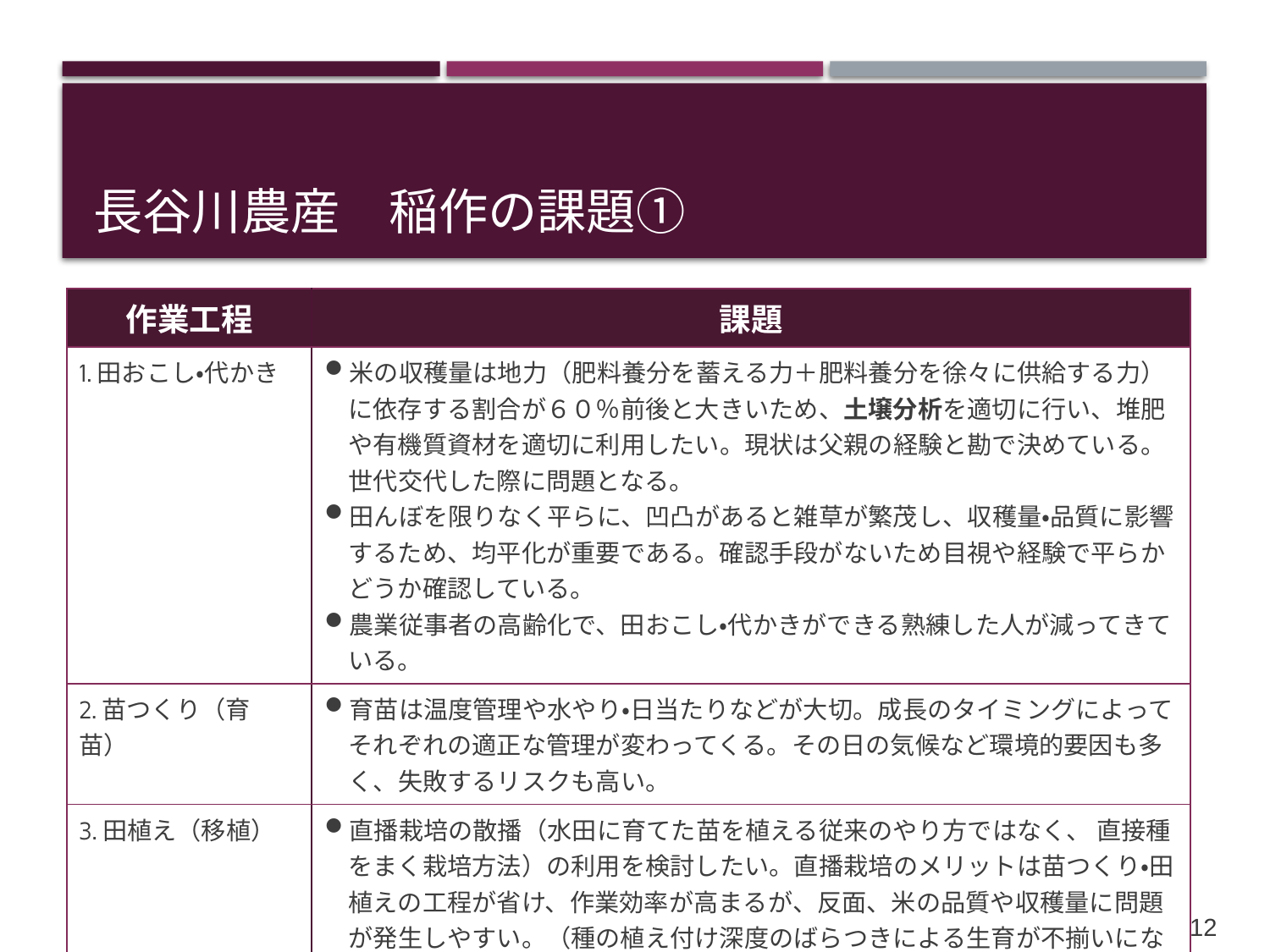

# 長谷川農産　稲作の課題①
| 作業工程 | 課題 |
| --- | --- |
| 1.田おこし・代かき | 米の収穫量は地力（肥料養分を蓄える力＋肥料養分を徐々に供給する力）に依存する割合が６０％前後と大きいため、土壌分析を適切に行い、堆肥や有機質資材を適切に利用したい。現状は父親の経験と勘で決めている。世代交代した際に問題となる。 田んぼを限りなく平らに、凹凸があると雑草が繁茂し、収穫量・品質に影響するため、均平化が重要である。確認手段がないため目視や経験で平らかどうか確認している。 農業従事者の高齢化で、田おこし・代かきができる熟練した人が減ってきている。 |
| 2.苗つくり（育苗） | 育苗は温度管理や水やり・日当たりなどが大切。成長のタイミングによってそれぞれの適正な管理が変わってくる。その日の気候など環境的要因も多く、失敗するリスクも高い。 |
| 3.田植え（移植） | 直播栽培の散播（水田に育てた苗を植える従来のやり方ではなく、 直接種をまく栽培方法）の利用を検討したい。直播栽培のメリットは苗つくり・田植えの工程が省け、作業効率が高まるが、反面、米の品質や収穫量に問題が発生しやすい。（種の植え付け深度のばらつきによる生育が不揃いになりやすかったり、種子が表面に露出しやすいため、浮き苗や倒伏が生じやすい） |
12